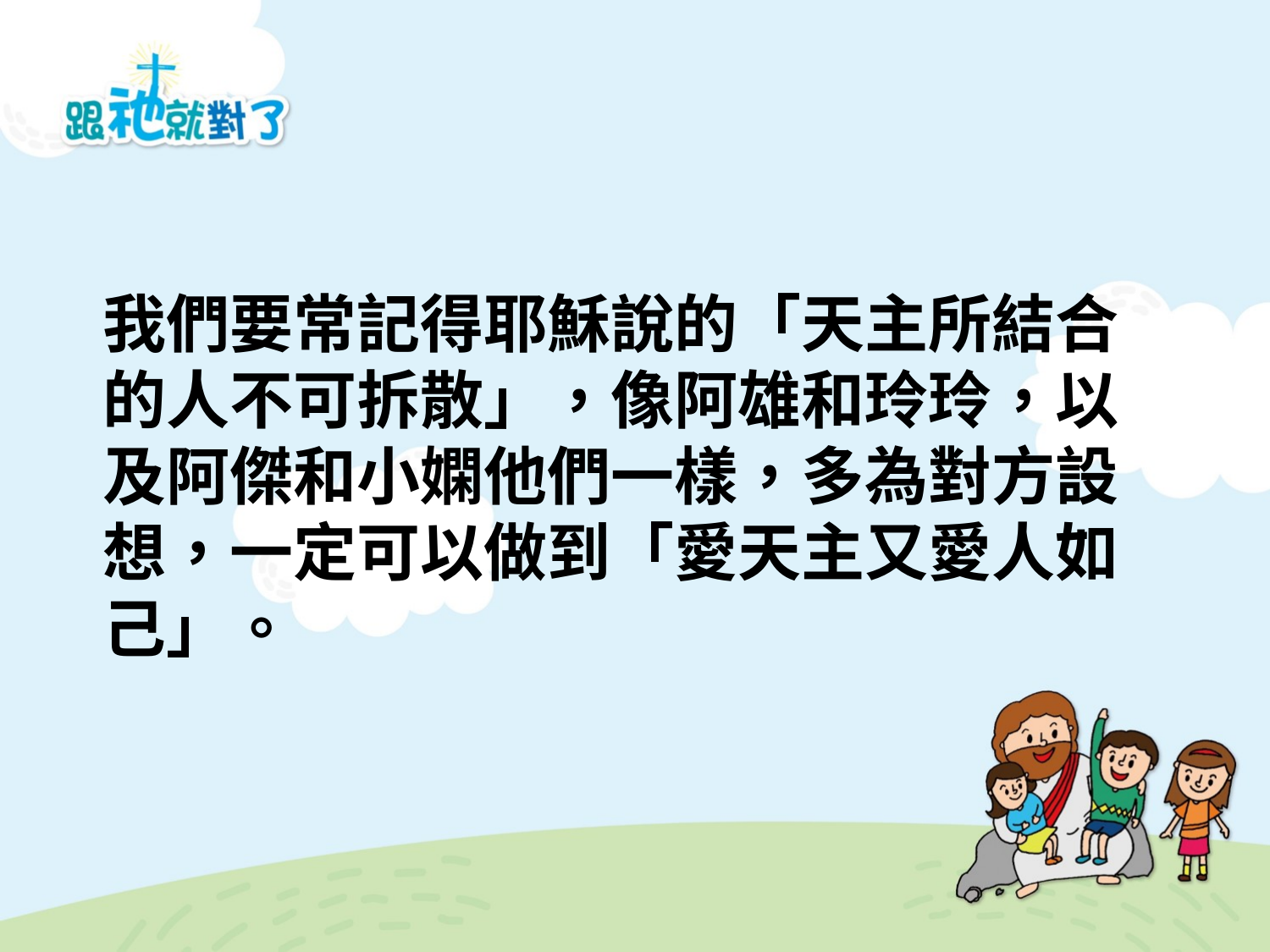

我們要常記得耶穌說的「天主所結合的人不可拆散」，像阿雄和玲玲，以及阿傑和小嫻他們一樣，多為對方設想，一定可以做到「愛天主又愛人如己」。